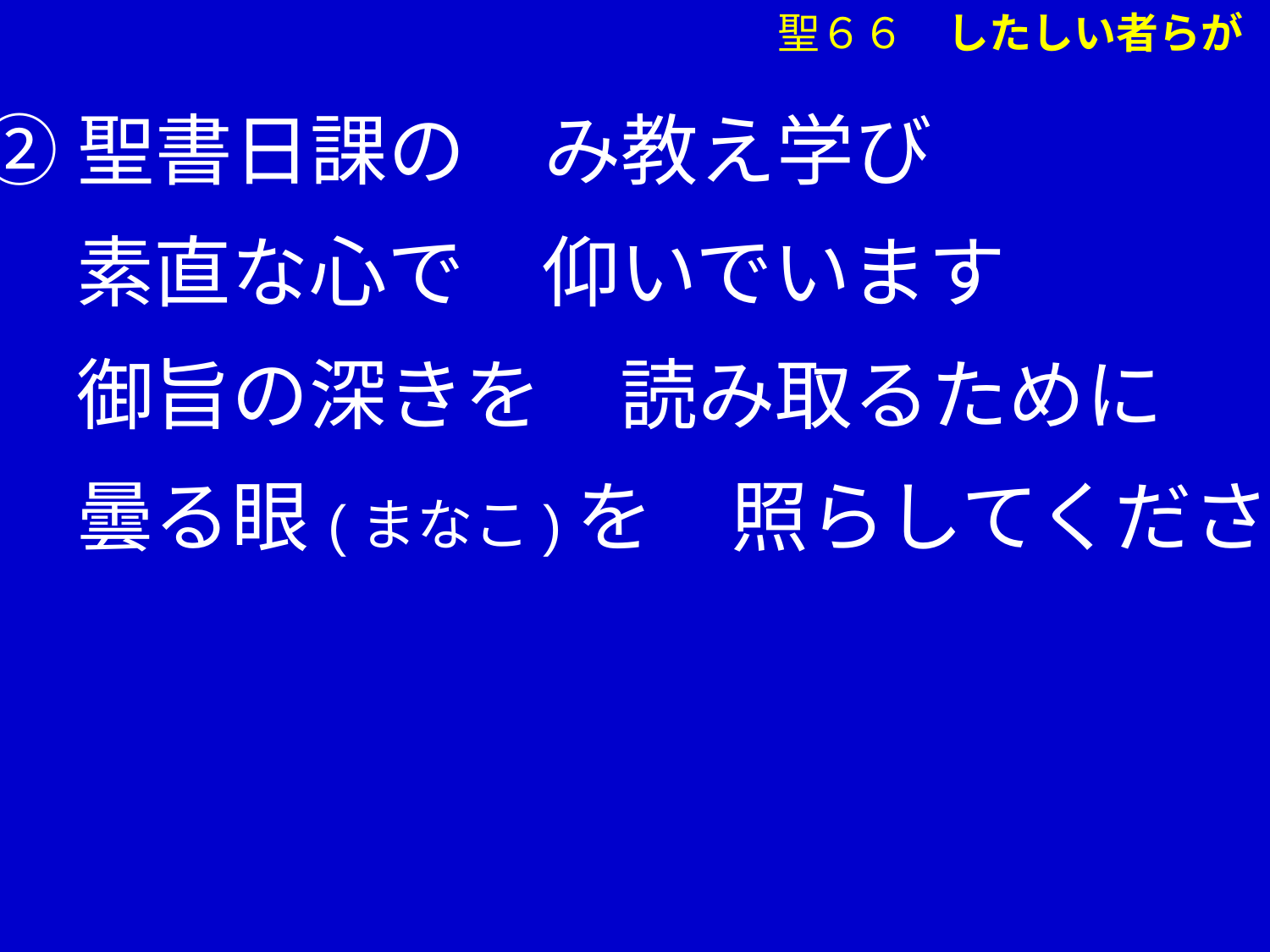

②聖書日課の　み教え学び
　 素直な心で　仰いでいます
　 御旨の深きを　読み取るために
　 曇る眼(まなこ)を　照らしてください
聖６６　したしい者らが